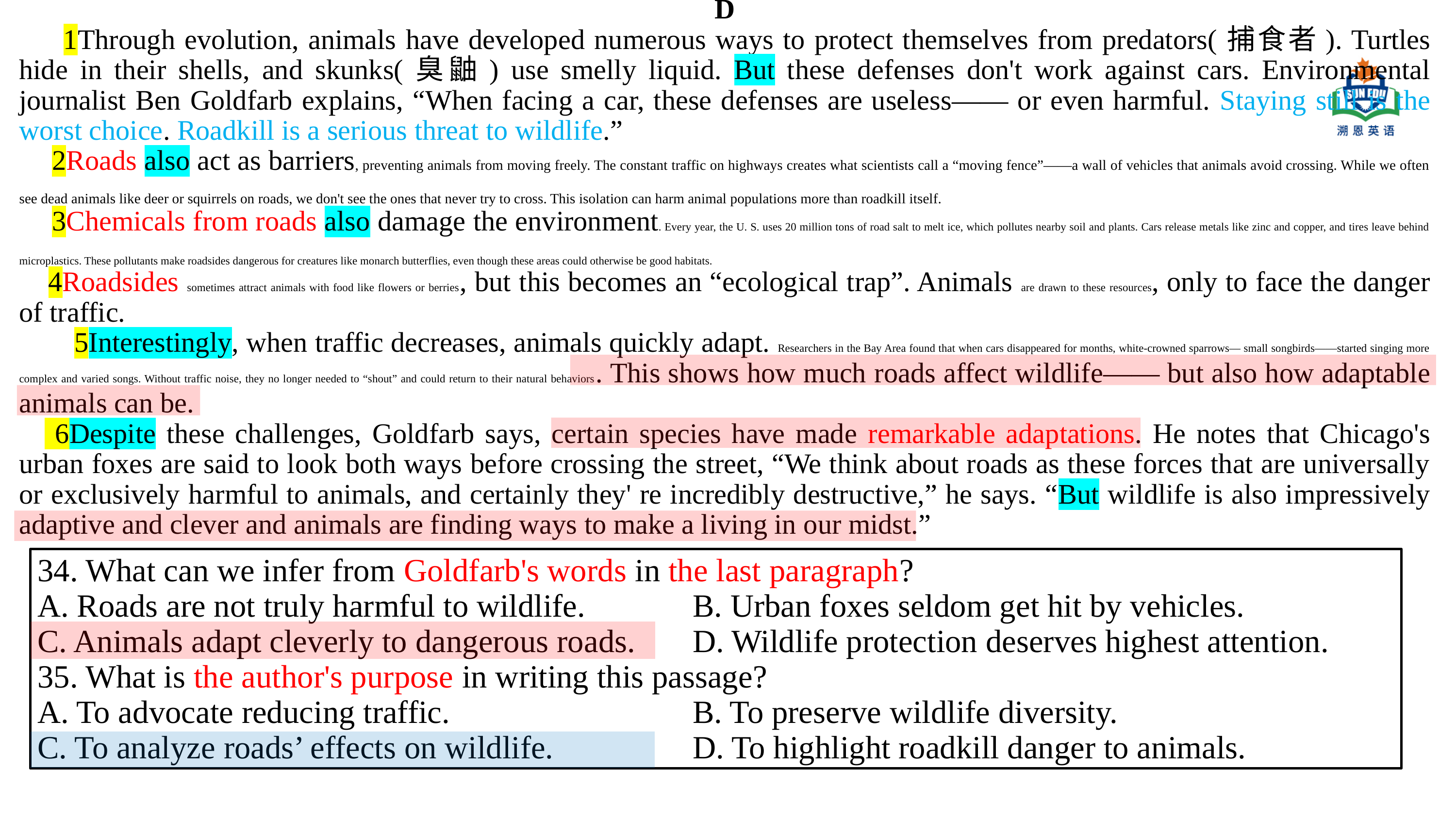

D
  1Through evolution, animals have developed numerous ways to protect themselves from predators(捕食者). Turtles hide in their shells, and skunks(臭鼬) use smelly liquid. But these defenses don't work against cars. Environmental journalist Ben Goldfarb explains, “When facing a car, these defenses are useless—— or even harmful. Staying still is the worst choice. Roadkill is a serious threat to wildlife.”
 2Roads also act as barriers, preventing animals from moving freely. The constant traffic on highways creates what scientists call a “moving fence”——a wall of vehicles that animals avoid crossing. While we often see dead animals like deer or squirrels on roads, we don't see the ones that never try to cross. This isolation can harm animal populations more than roadkill itself.
 3Chemicals from roads also damage the environment. Every year, the U. S. uses 20 million tons of road salt to melt ice, which pollutes nearby soil and plants. Cars release metals like zinc and copper, and tires leave behind microplastics. These pollutants make roadsides dangerous for creatures like monarch butterflies, even though these areas could otherwise be good habitats.
 4Roadsides sometimes attract animals with food like flowers or berries, but this becomes an “ecological trap”. Animals are drawn to these resources, only to face the danger of traffic.
    5Interestingly, when traffic decreases, animals quickly adapt. Researchers in the Bay Area found that when cars disappeared for months, white-crowned sparrows— small songbirds——started singing more complex and varied songs. Without traffic noise, they no longer needed to “shout” and could return to their natural behaviors. This shows how much roads affect wildlife—— but also how adaptable animals can be.
 6Despite these challenges, Goldfarb says, certain species have made remarkable adaptations. He notes that Chicago's urban foxes are said to look both ways before crossing the street, “We think about roads as these forces that are universally or exclusively harmful to animals, and certainly they' re incredibly destructive,” he says. “But wildlife is also impressively adaptive and clever and animals are finding ways to make a living in our midst.”

34. What can we infer from Goldfarb's words in the last paragraph?
A. Roads are not truly harmful to wildlife.		B. Urban foxes seldom get hit by vehicles.
C. Animals adapt cleverly to dangerous roads.	D. Wildlife protection deserves highest attention.
35. What is the author's purpose in writing this passage?
A. To advocate reducing traffic.				B. To preserve wildlife diversity.
C. To analyze roads’ effects on wildlife.		D. To highlight roadkill danger to animals.